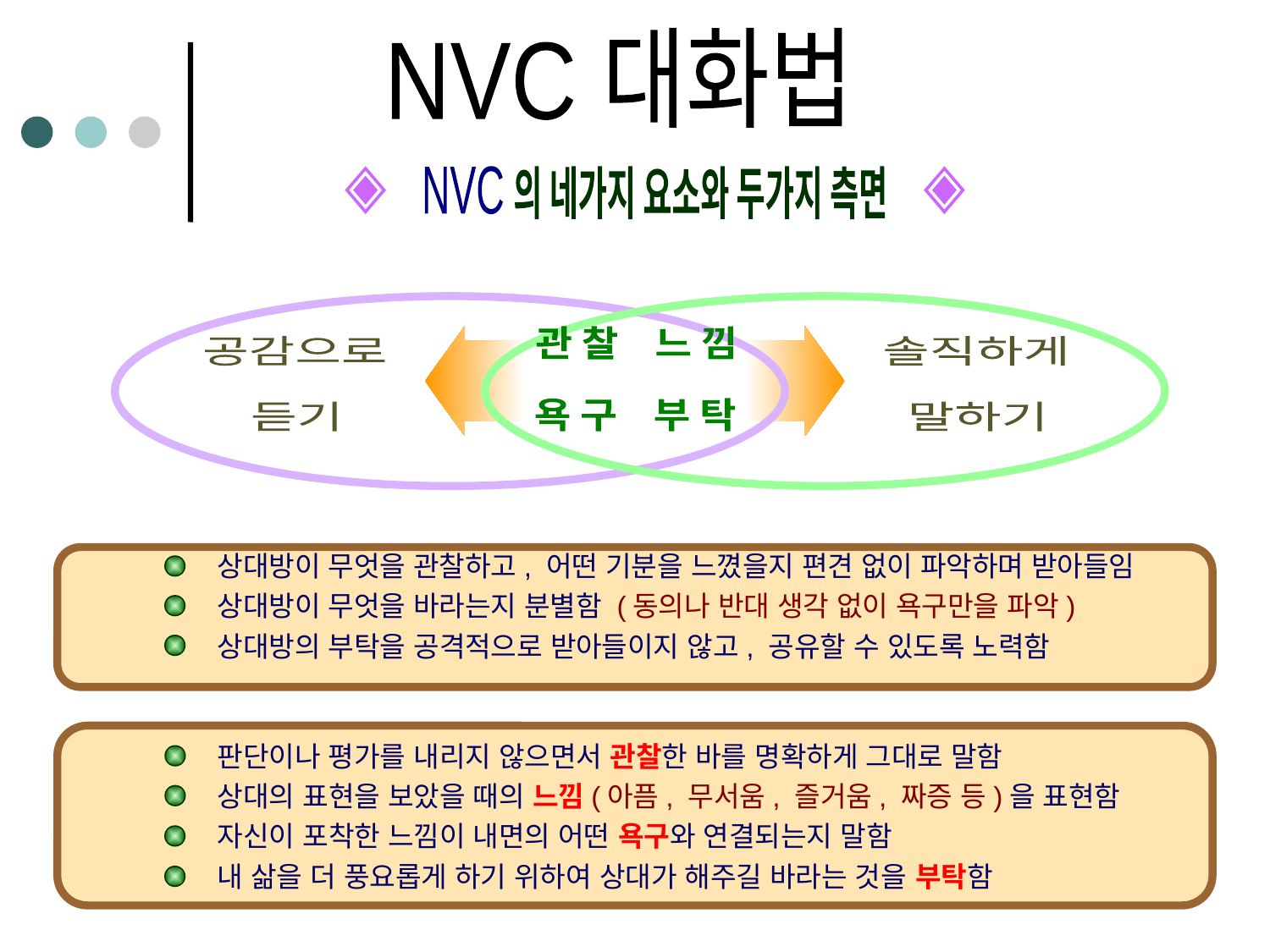

NVC 대화법
◈                                    ◈
NVC
의 네가지 요소와 두가지 측면

관 찰    느 낌

욕 구    부 탁

공감으로

듣기
솔직하게

말하기
상대방이 무엇을 관찰하고, 어떤 기분을 느꼈을지 편견 없이 파악하며 받아들임

상대방이 무엇을 바라는지 분별함 (동의나 반대 생각 없이 욕구만을 파악)

상대방의 부탁을 공격적으로 받아들이지 않고, 공유할 수 있도록 노력함

판단이나 평가를 내리지 않으면서 관찰한 바를 명확하게 그대로 말함

상대의 표현을 보았을 때의 느낌(아픔, 무서움, 즐거움, 짜증 등)을 표현함

자신이 포착한 느낌이 내면의 어떤 욕구와 연결되는지 말함

내 삶을 더 풍요롭게 하기 위하여 상대가 해주길 바라는 것을 부탁함